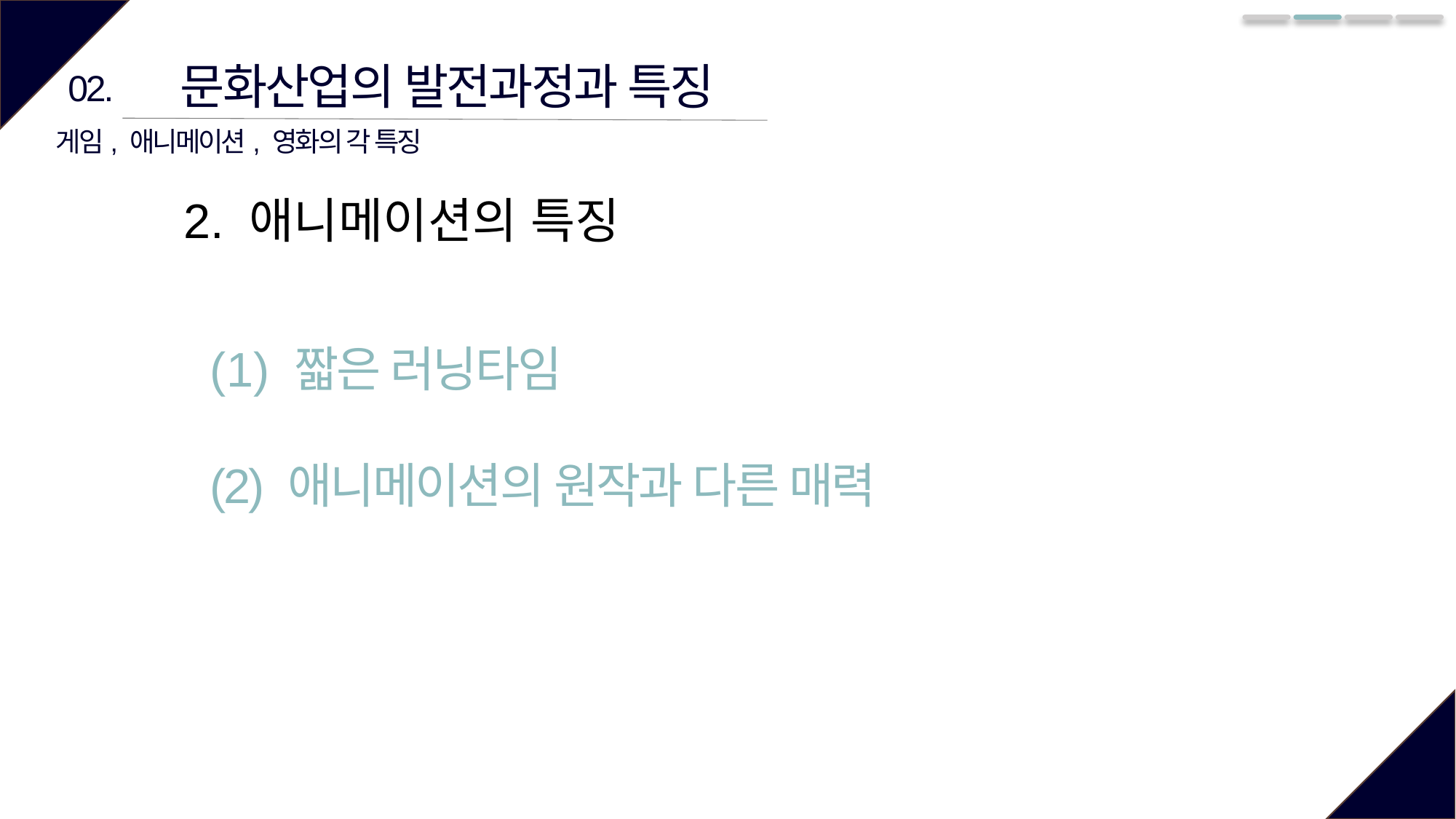

문화산업의 발전과정과 특징
02.
게임, 애니메이션, 영화의 각 특징
2. 애니메이션의 특징
 짧은 러닝타임

(2) 애니메이션의 원작과 다른 매력